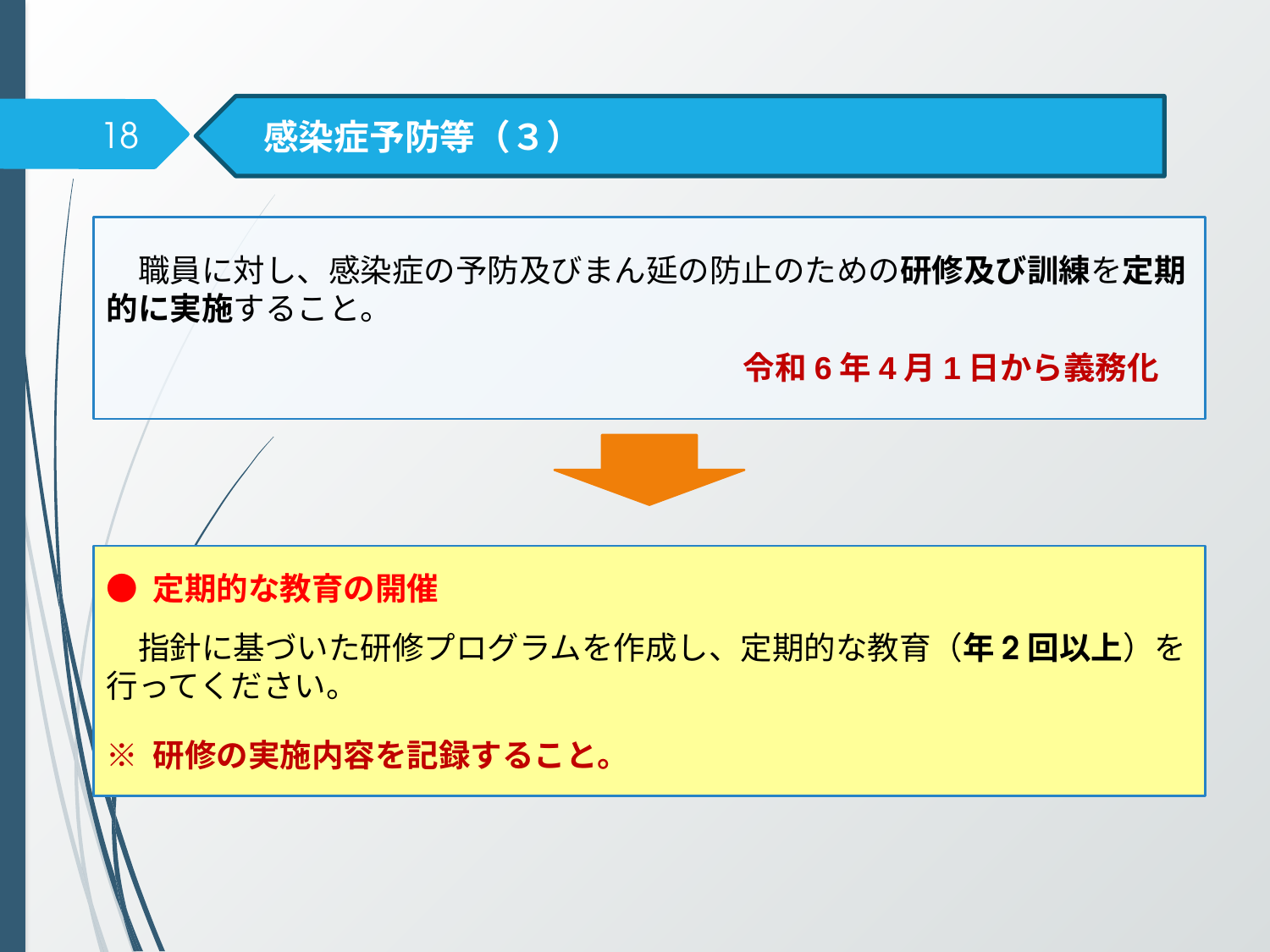

感染症予防等（３）
18
　職員に対し、感染症の予防及びまん延の防止のための研修及び訓練を定期的に実施すること。
　　　　　　　　　　　　　　　　　　　令和6年4月1日から義務化

● 定期的な教育の開催
　指針に基づいた研修プログラムを作成し、定期的な教育（年2回以上）を行ってください。
※ 研修の実施内容を記録すること。